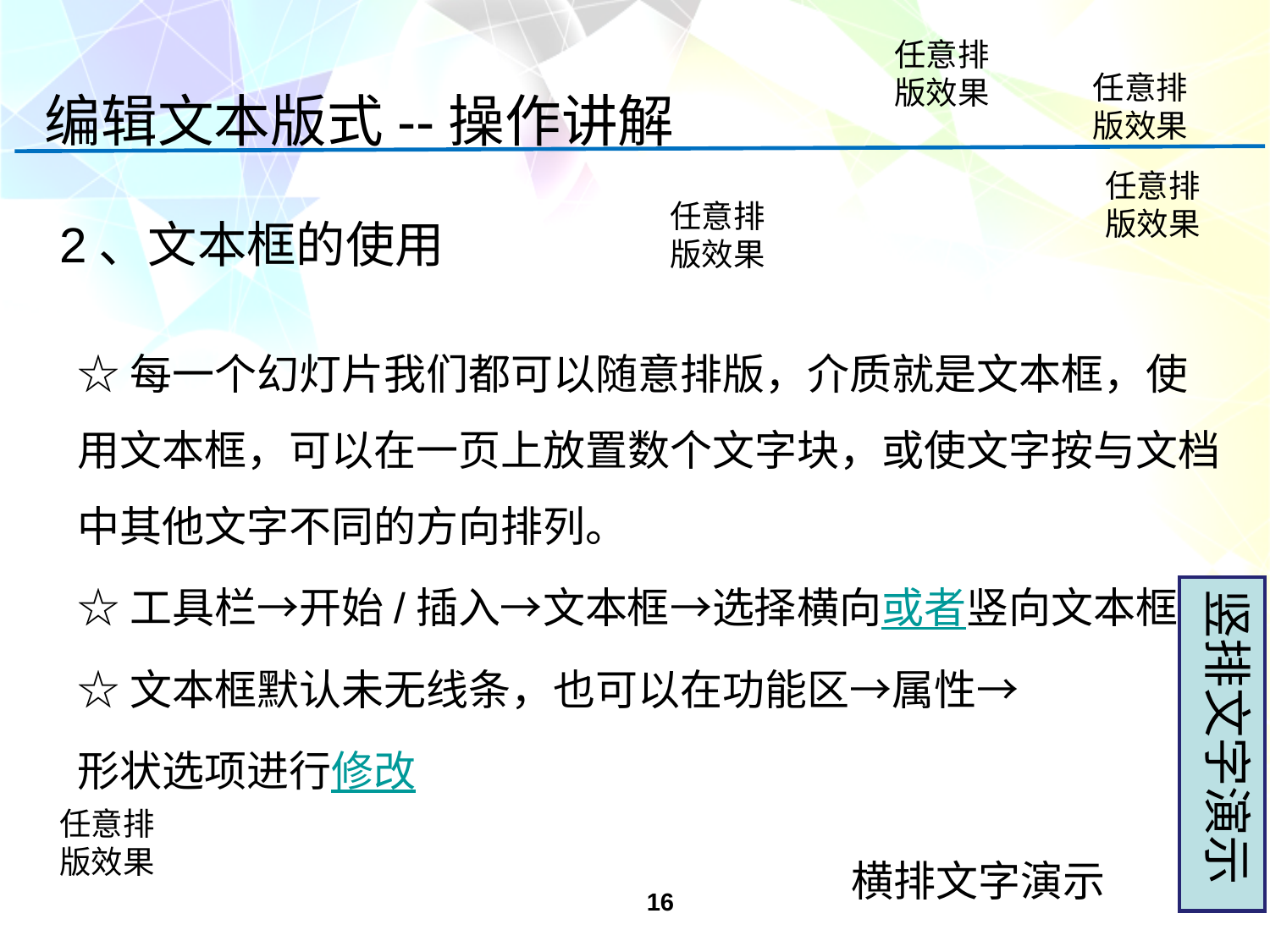

任意排版效果
任意排版效果
编辑文本版式--操作讲解
任意排版效果
任意排版效果
2、文本框的使用
☆每一个幻灯片我们都可以随意排版，介质就是文本框，使用文本框，可以在一页上放置数个文字块，或使文字按与文档中其他文字不同的方向排列。
☆工具栏→开始/插入→文本框→选择横向或者竖向文本框。
竖排文字演示
☆文本框默认未无线条，也可以在功能区→属性→形状选项进行修改
任意排版效果
横排文字演示
16